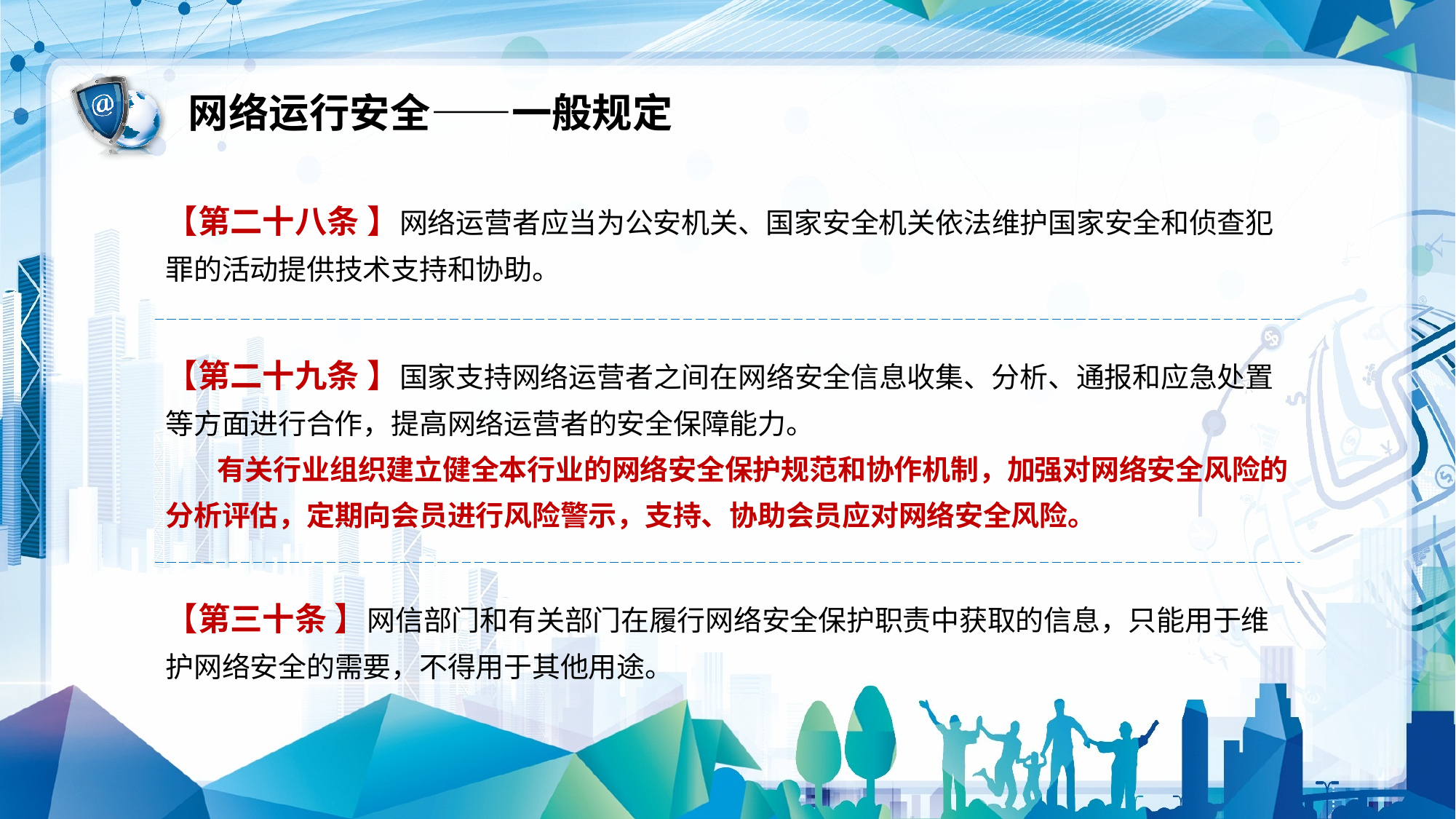

网络运行安全——一般规定
【第二十八条 】网络运营者应当为公安机关、国家安全机关依法维护国家安全和侦查犯罪的活动提供技术支持和协助。
【第二十九条 】国家支持网络运营者之间在网络安全信息收集、分析、通报和应急处置等方面进行合作，提高网络运营者的安全保障能力。
       有关行业组织建立健全本行业的网络安全保护规范和协作机制，加强对网络安全风险的分析评估，定期向会员进行风险警示，支持、协助会员应对网络安全风险。
【第三十条 】网信部门和有关部门在履行网络安全保护职责中获取的信息，只能用于维护网络安全的需要，不得用于其他用途。